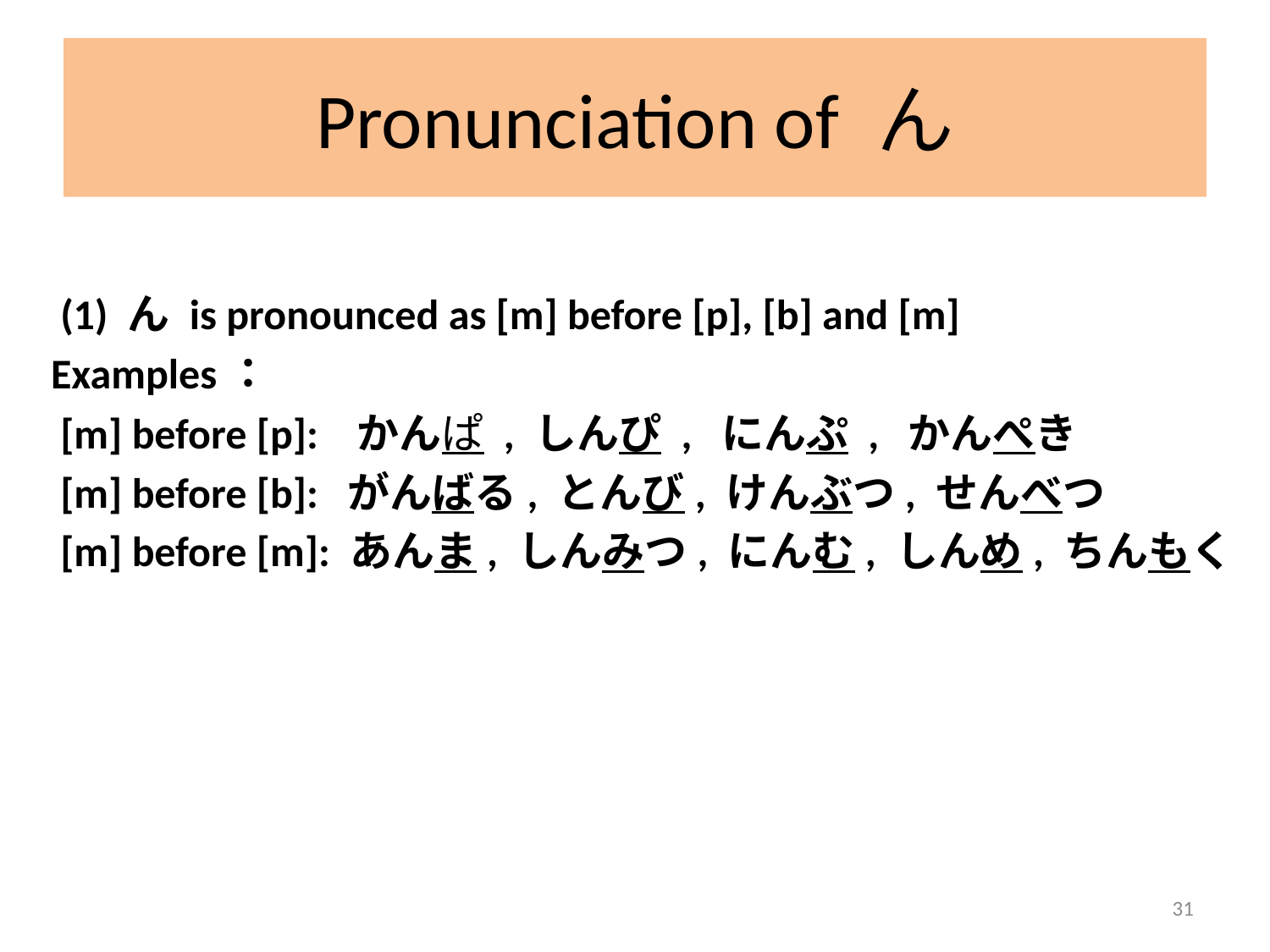

# Pronunciation of ん

	(1) ん is pronounced as [m] before [p], [b] and [m]
    Examples：
	[m] before [p]:   かんぱ , しんぴ ,  にんぷ ,  かんぺき
  	[m] before [b]:  がんばる, とんび, けんぶつ, せんべつ
	[m] before [m]: あんま, しんみつ, にんむ, しんめ, ちんもく

31